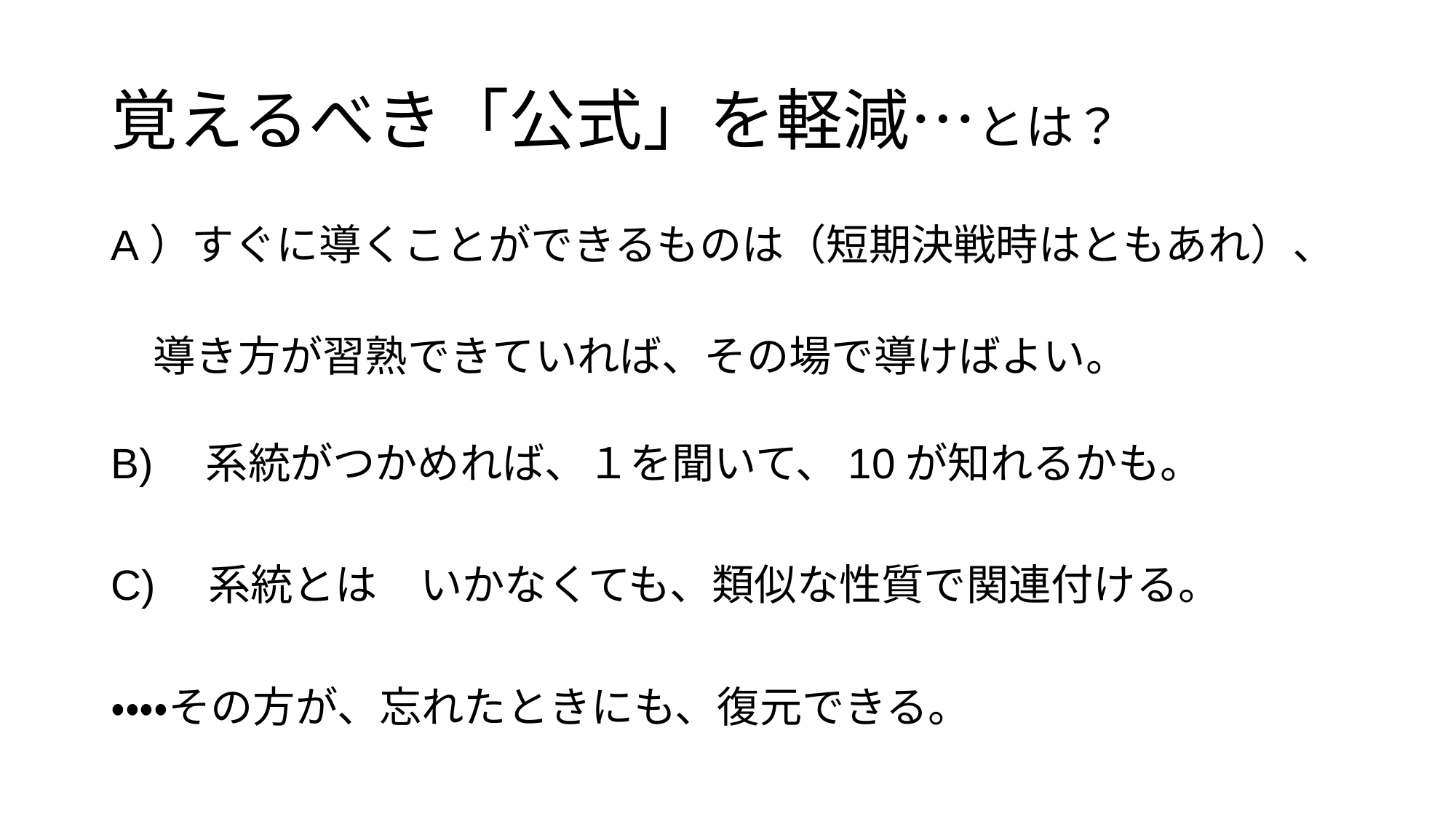

# 覚えるべき「公式」を軽減…とは？
A）すぐに導くことができるものは（短期決戦時はともあれ）、
　導き方が習熟できていれば、その場で導けばよい。
B)　系統がつかめれば、１を聞いて、10が知れるかも。

C)　系統とは　いかなくても、類似な性質で関連付ける。

・・・・その方が、忘れたときにも、復元できる。